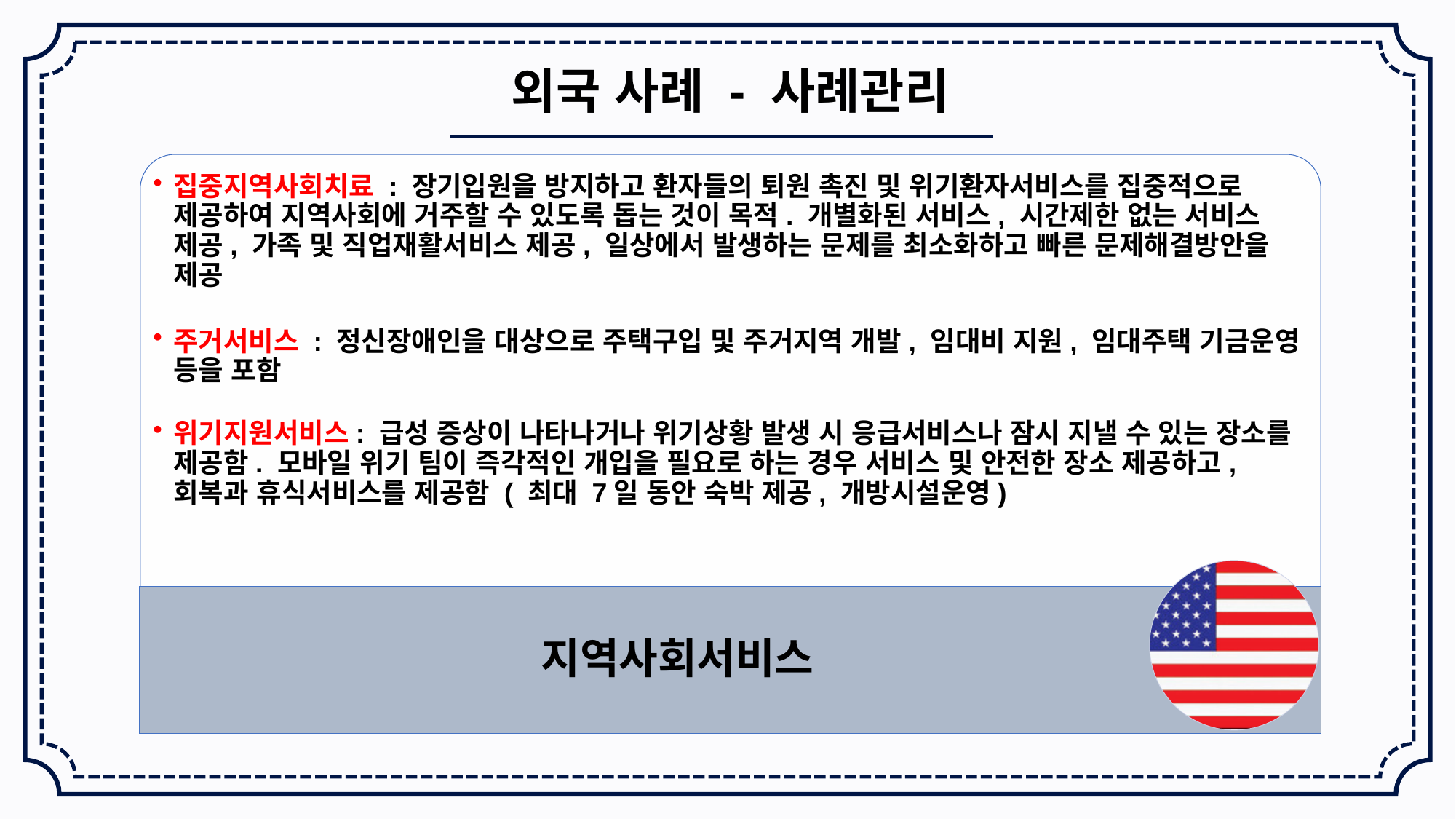

외국 사례 - 사례관리

집중지역사회치료 : 장기입원을 방지하고 환자들의 퇴원 촉진 및 위기환자서비스를 집중적으로 제공하여 지역사회에 거주할 수 있도록 돕는 것이 목적. 개별화된 서비스, 시간제한 없는 서비스 제공, 가족 및 직업재활서비스 제공, 일상에서 발생하는 문제를 최소화하고 빠른 문제해결방안을 제공
주거서비스 : 정신장애인을 대상으로 주택구입 및 주거지역 개발, 임대비 지원, 임대주택 기금운영 등을 포함
위기지원서비스: 급성 증상이 나타나거나 위기상황 발생 시 응급서비스나 잠시 지낼 수 있는 장소를 제공함. 모바일 위기 팀이 즉각적인 개입을 필요로 하는 경우 서비스 및 안전한 장소 제공하고, 회복과 휴식서비스를 제공함 ( 최대 7일 동안 숙박 제공, 개방시설운영)

                    지역사회서비스